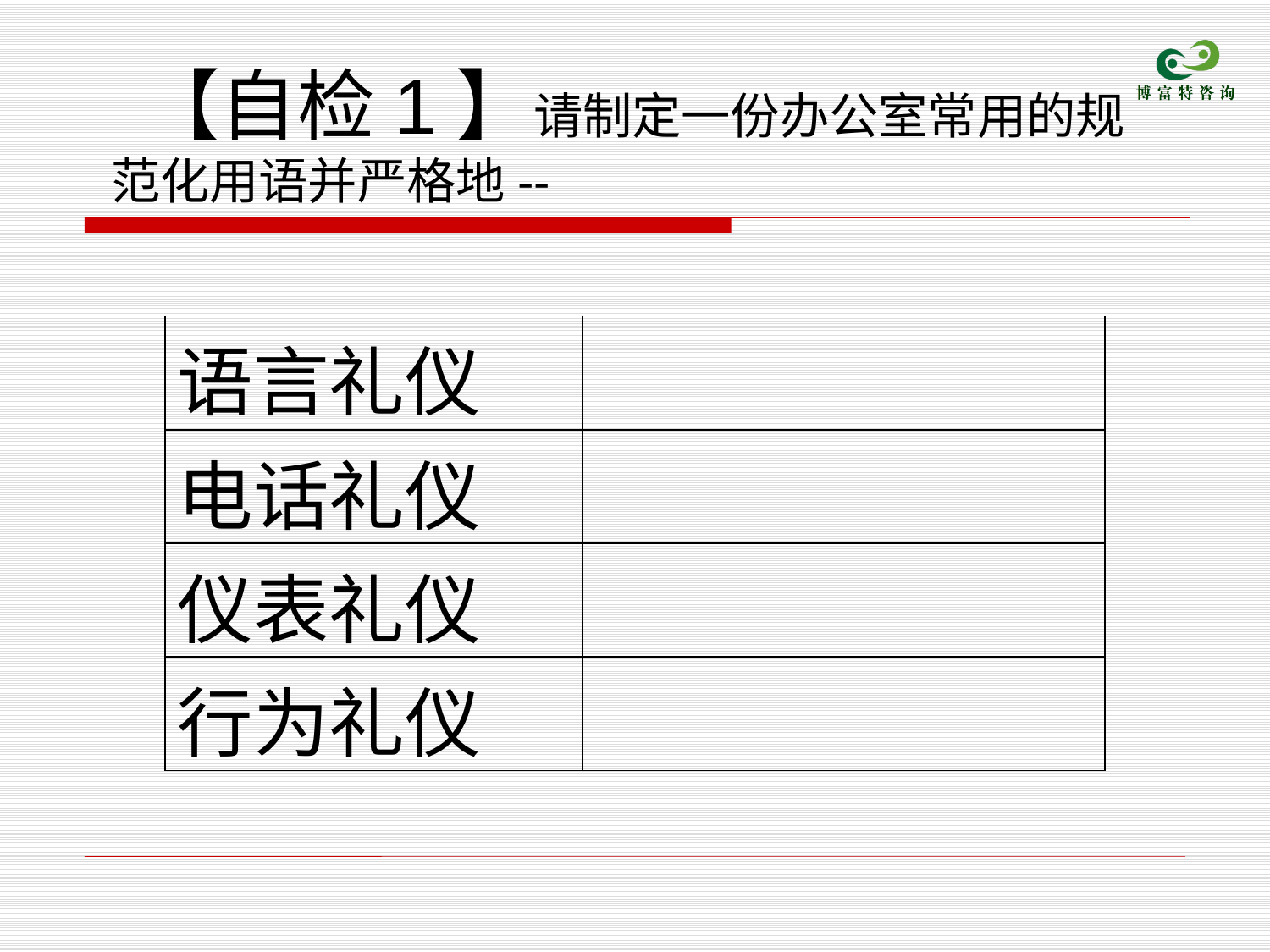

【自检1】请制定一份办公室常用的规范化用语并严格地--
| 语言礼仪 |  |
| --- | --- |
| 电话礼仪 |  |
| 仪表礼仪 |  |
| 行为礼仪 |  |
283